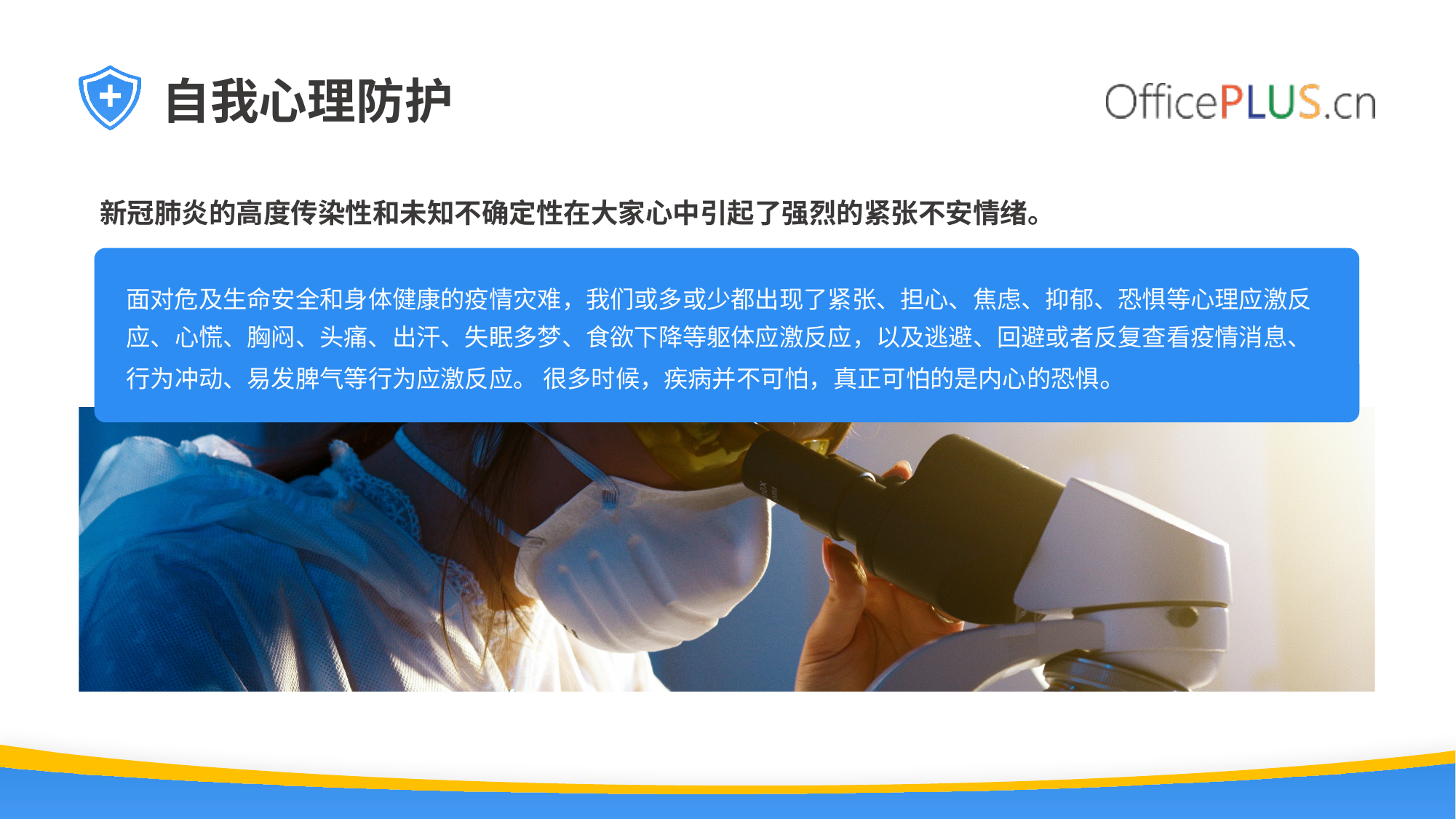

自我心理防护
新冠肺炎的高度传染性和未知不确定性在大家心中引起了强烈的紧张不安情绪。

面对危及生命安全和身体健康的疫情灾难，我们或多或少都出现了紧张、担心、焦虑、抑郁、恐惧等心理应激反应、心慌、胸闷、头痛、出汗、失眠多梦、食欲下降等躯体应激反应，以及逃避、回避或者反复查看疫情消息、行为冲动、易发脾气等行为应激反应。 很多时候，疾病并不可怕，真正可怕的是内心的恐惧。